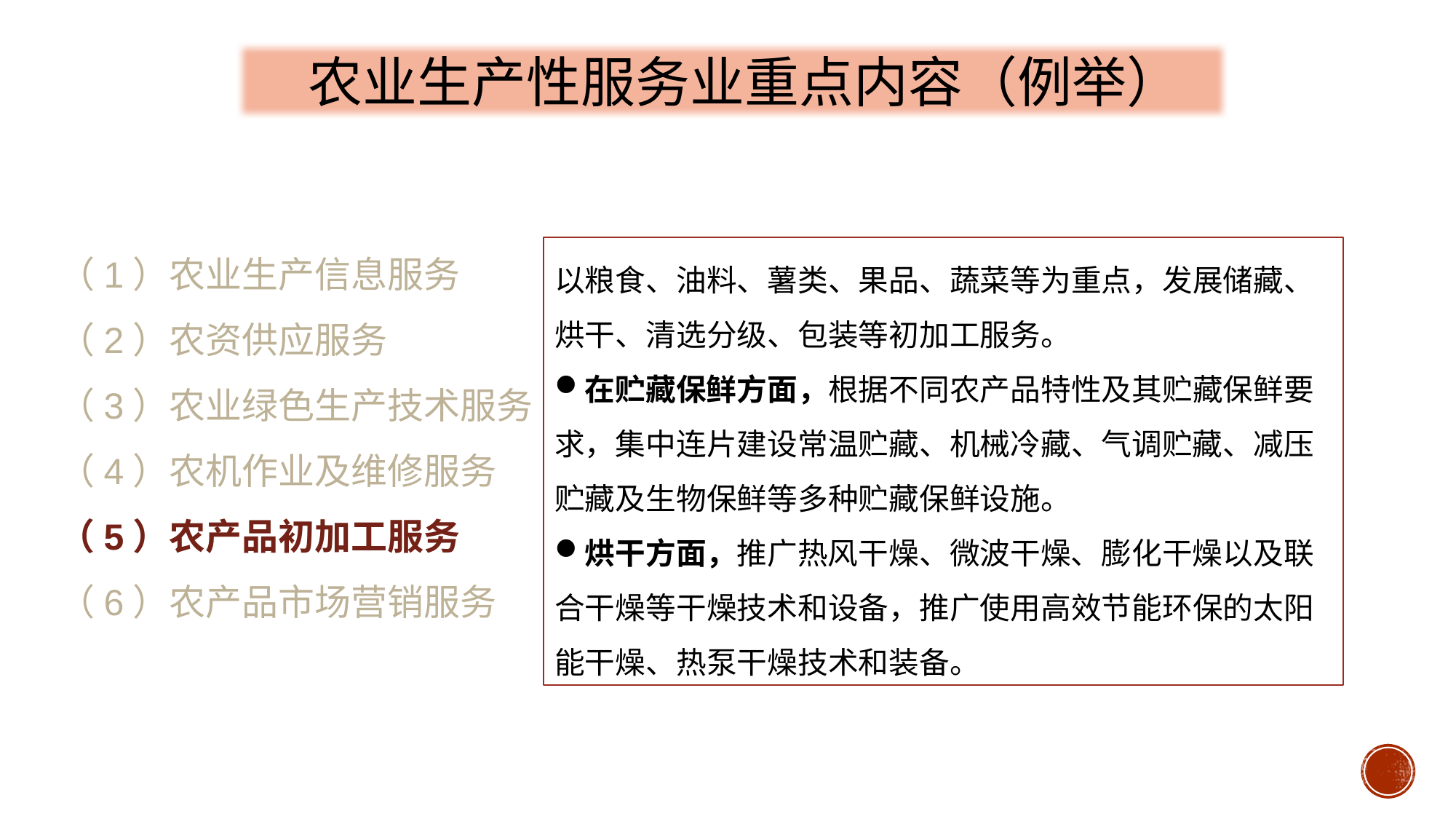

农业生产性服务业重点内容（例举）
（1）农业生产信息服务
（2）农资供应服务
（3）农业绿色生产技术服务
（4）农机作业及维修服务
（5）农产品初加工服务
（6）农产品市场营销服务
以粮食、油料、薯类、果品、蔬菜等为重点，发展储藏、烘干、清选分级、包装等初加工服务。
在贮藏保鲜方面，根据不同农产品特性及其贮藏保鲜要求，集中连片建设常温贮藏、机械冷藏、气调贮藏、减压贮藏及生物保鲜等多种贮藏保鲜设施。
烘干方面，推广热风干燥、微波干燥、膨化干燥以及联合干燥等干燥技术和设备，推广使用高效节能环保的太阳能干燥、热泵干燥技术和装备。